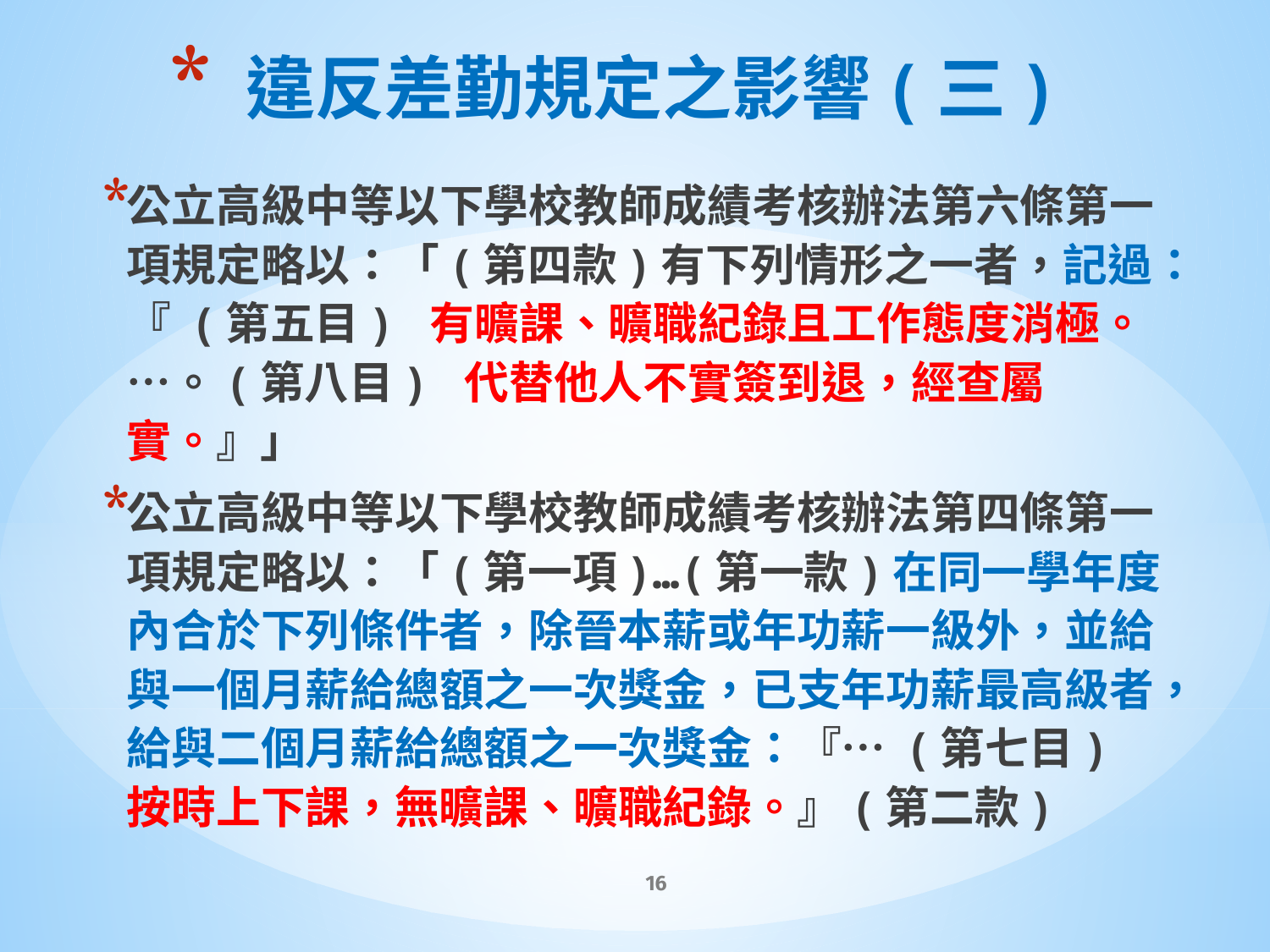

# 違反差勤規定之影響(三)
公立高級中等以下學校教師成績考核辦法第六條第一項規定略以：「(第四款)有下列情形之一者，記過：『 (第五目) 有曠課、曠職紀錄且工作態度消極。…。(第八目) 代替他人不實簽到退，經查屬實。』」
公立高級中等以下學校教師成績考核辦法第四條第一項規定略以：「(第一項)…(第一款)在同一學年度內合於下列條件者，除晉本薪或年功薪一級外，並給與一個月薪給總額之一次獎金，已支年功薪最高級者，給與二個月薪給總額之一次獎金：『… (第七目) 按時上下課，無曠課、曠職紀錄。』(第二款)
16